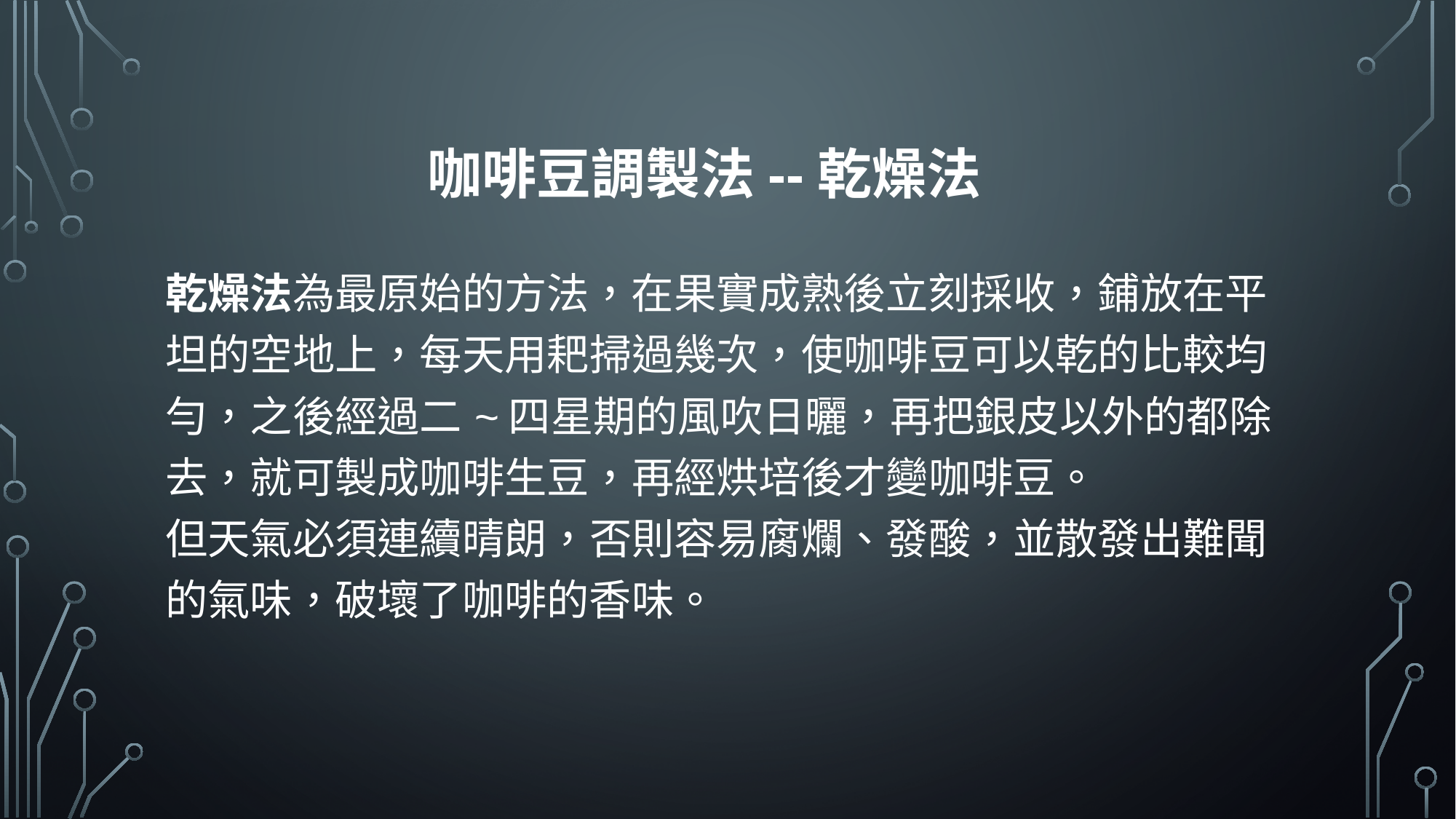

# 咖啡豆調製法--乾燥法
|  |
| --- |
| 乾燥法為最原始的方法，在果實成熟後立刻採收，鋪放在平坦的空地上，每天用耙掃過幾次，使咖啡豆可以乾的比較均勻，之後經過二~四星期的風吹日曬，再把銀皮以外的都除去，就可製成咖啡生豆，再經烘培後才變咖啡豆。 但天氣必須連續晴朗，否則容易腐爛、發酸，並散發出難聞的氣味，破壞了咖啡的香味。 |